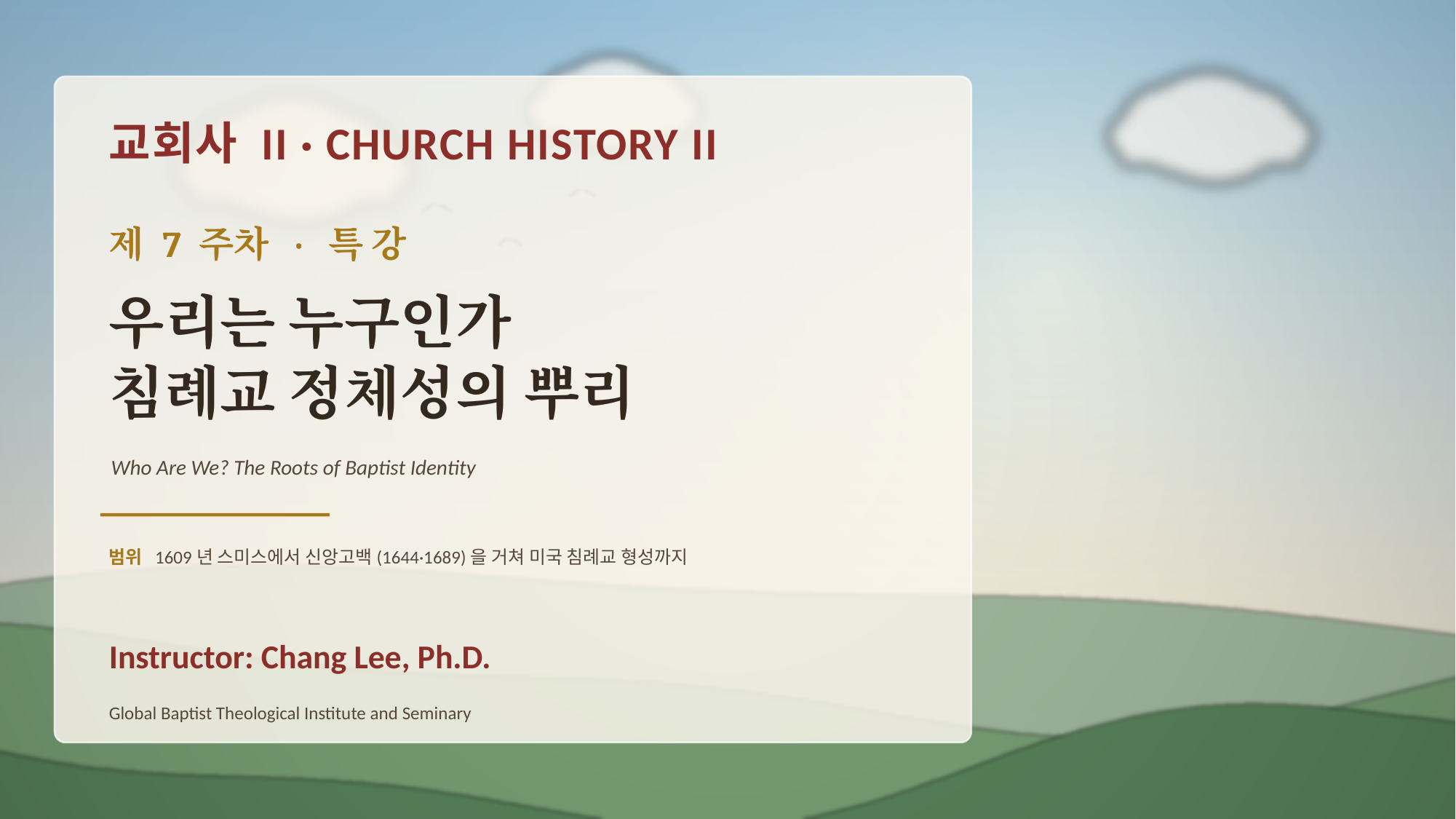

교회사 II · CHURCH HISTORY II
제 7 주차  ·  특 강
우리는 누구인가
침례교 정체성의 뿌리
Who Are We? The Roots of Baptist Identity

범위  1609년 스미스에서 신앙고백(1644·1689)을 거쳐 미국 침례교 형성까지
Instructor: Chang Lee, Ph.D.
Global Baptist Theological Institute and Seminary